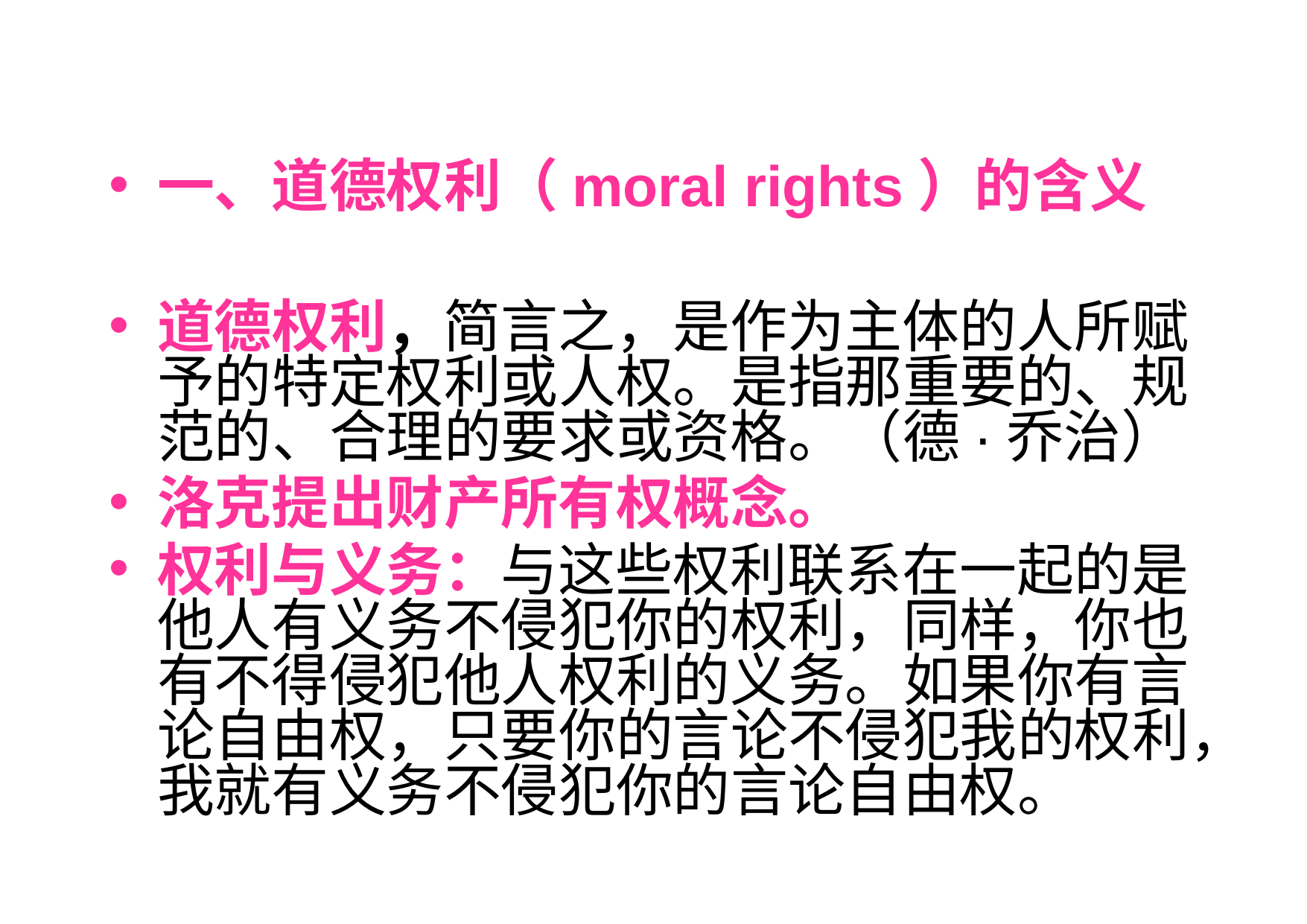

一、道德权利（moral rights）的含义

道德权利，简言之，是作为主体的人所赋予的特定权利或人权。是指那重要的、规范的、合理的要求或资格。（德·乔治）
洛克提出财产所有权概念。
权利与义务：与这些权利联系在一起的是他人有义务不侵犯你的权利，同样，你也有不得侵犯他人权利的义务。如果你有言论自由权，只要你的言论不侵犯我的权利，我就有义务不侵犯你的言论自由权。